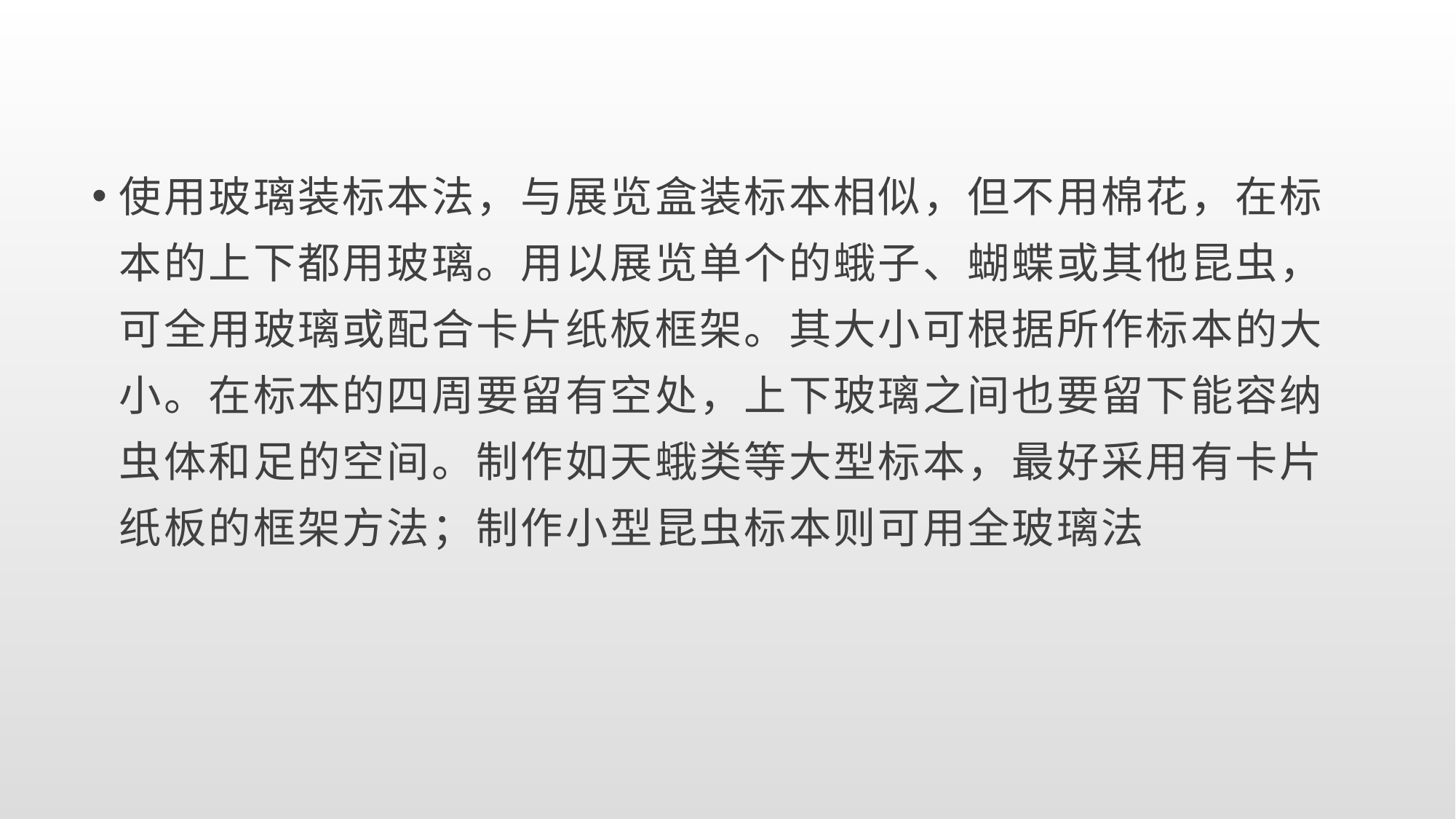

#
使用玻璃装标本法，与展览盒装标本相似，但不用棉花，在标本的上下都用玻璃。用以展览单个的蛾子、蝴蝶或其他昆虫，可全用玻璃或配合卡片纸板框架。其大小可根据所作标本的大小。在标本的四周要留有空处，上下玻璃之间也要留下能容纳虫体和足的空间。制作如天蛾类等大型标本，最好采用有卡片纸板的框架方法；制作小型昆虫标本则可用全玻璃法